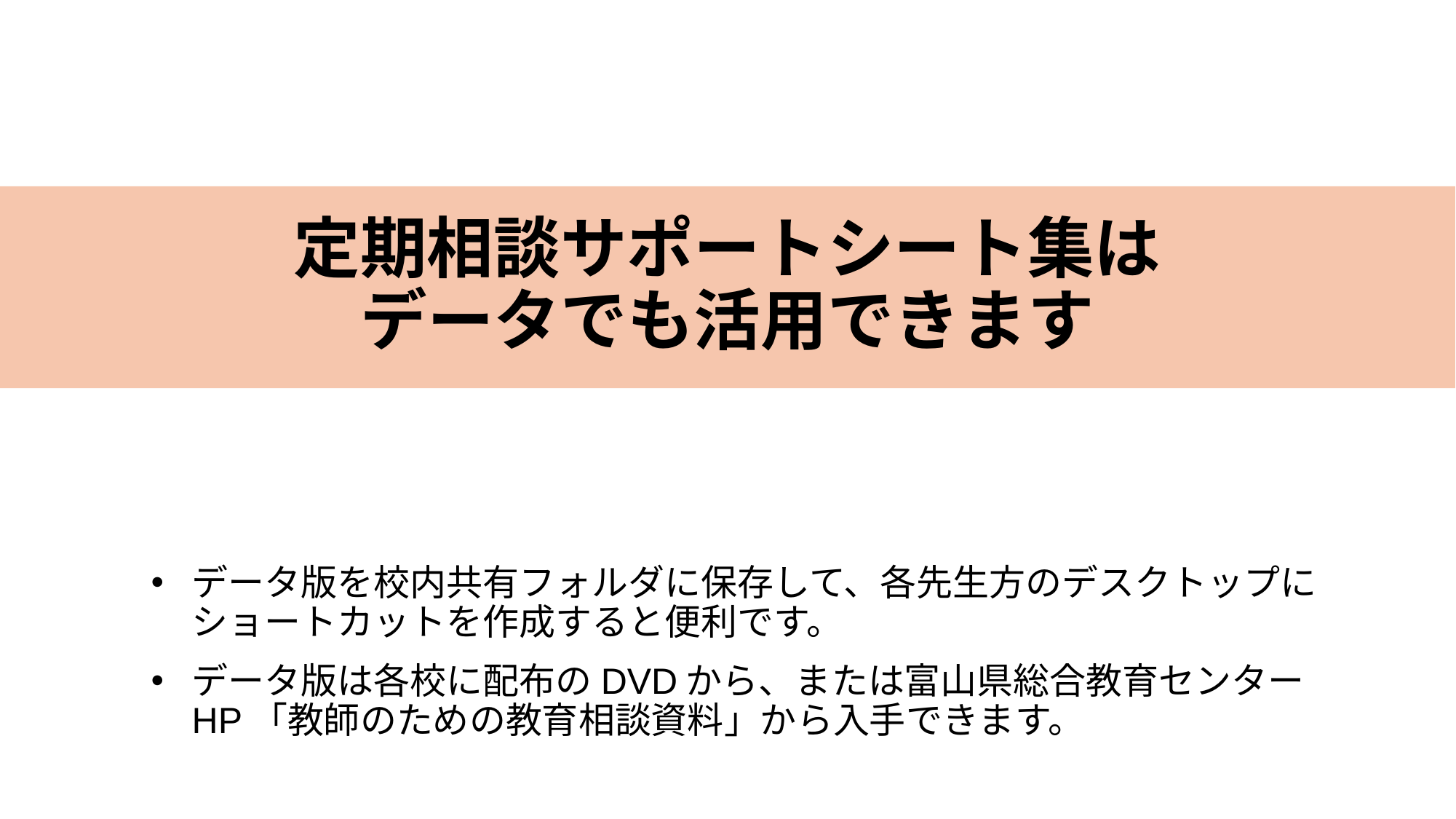

定期相談サポートシート集は
データでも活用できます
データ版を校内共有フォルダに保存して、各先生方のデスクトップにショートカットを作成すると便利です。

データ版は各校に配布のDVDから、または富山県総合教育センターHP「教師のための教育相談資料」から入手できます。